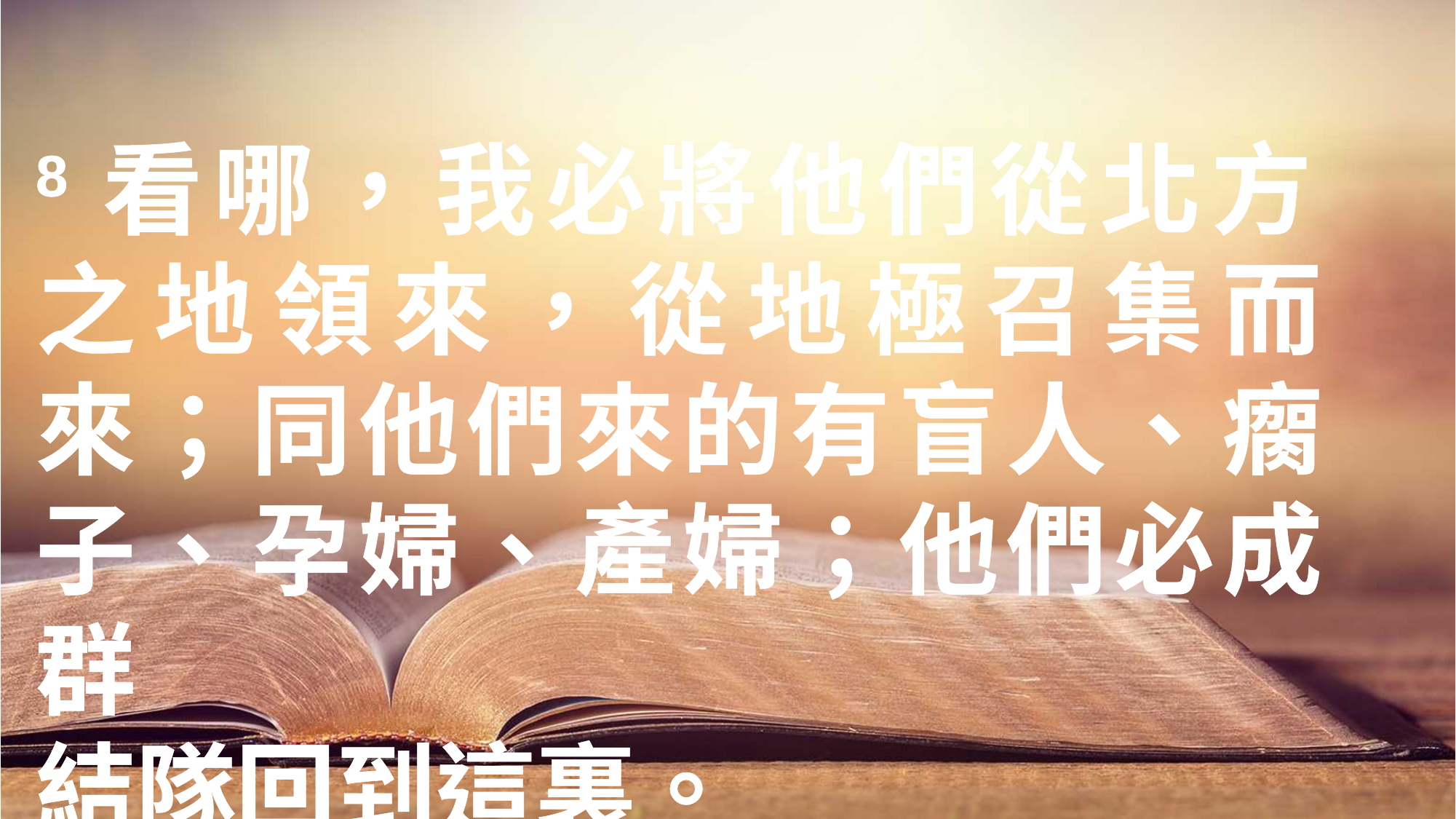

8看哪，我必將他們從北方
之地領來，從地極召集而來；同他們來的有盲人、瘸子、孕婦、產婦；他們必成群
結隊回到這裏。